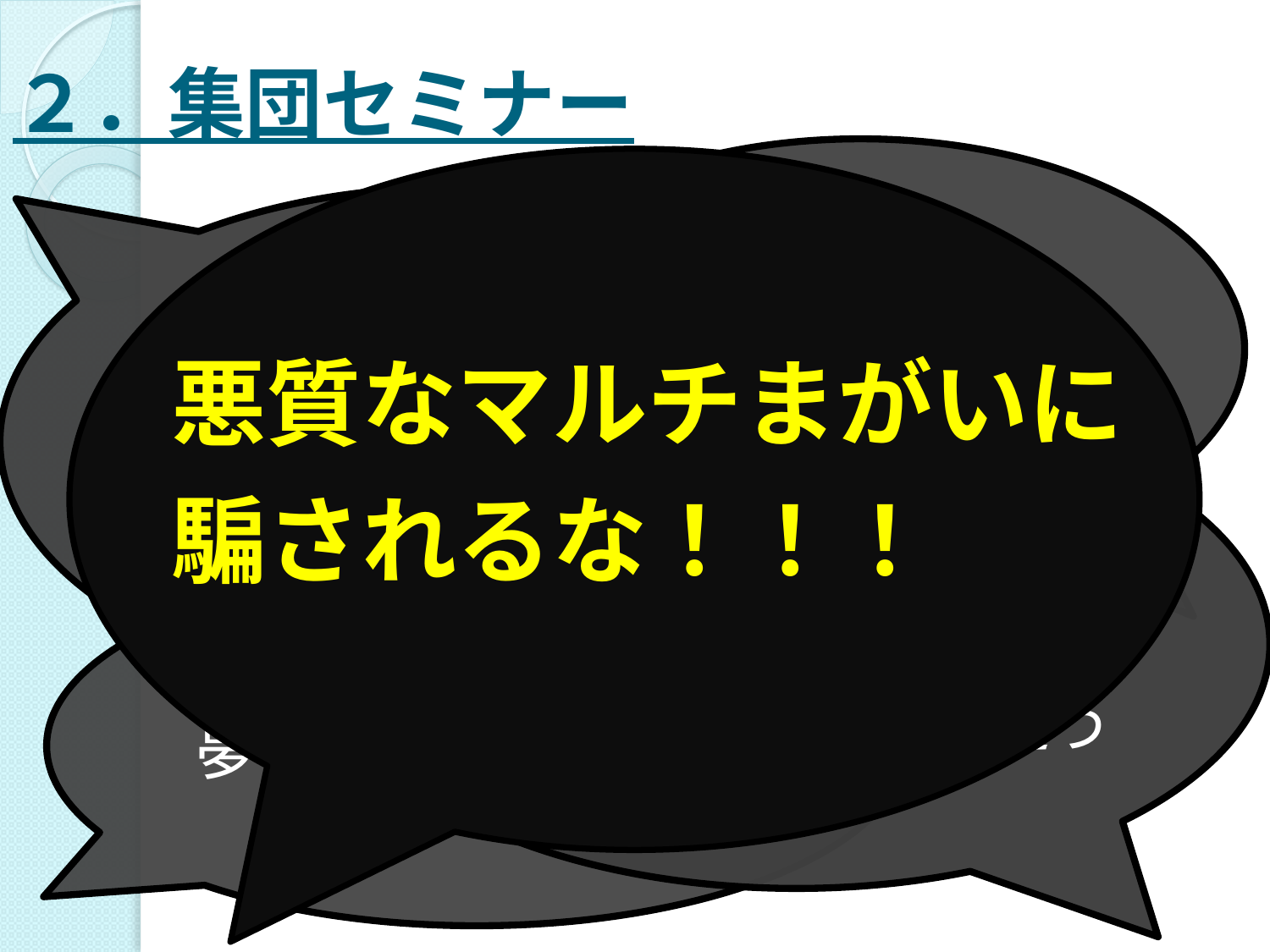

# ２．集団セミナー
このビジネスは
とにかく素晴らしい

アメリカでは常識
知らないのは
日本人だけ
悪質なマルチまがいに

騙されるな！！！
このビジネスは全く
新しいシステムで
マルチまがいとは違う
夢はありますか？